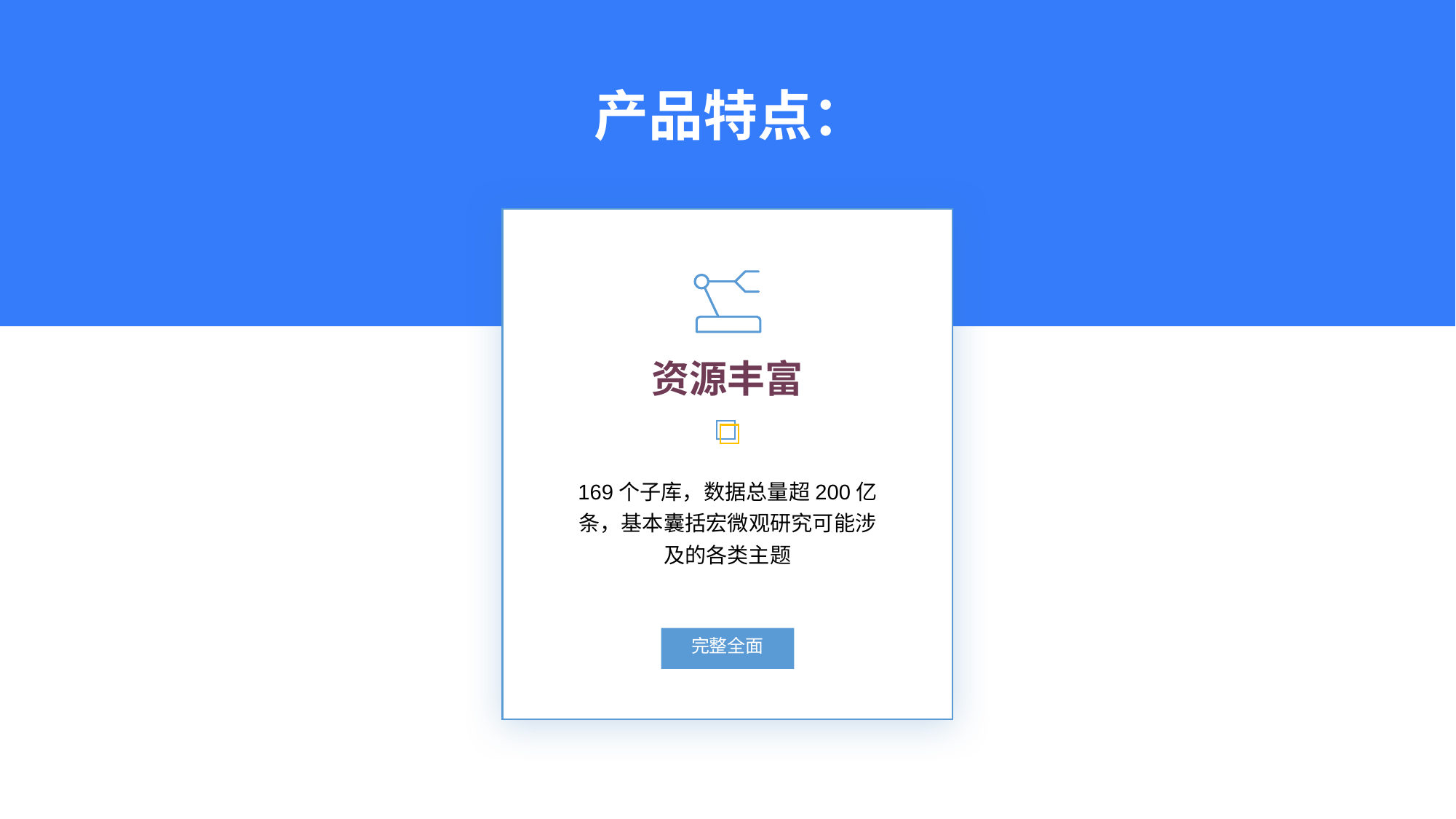

产品特点：

资源丰富

169个子库，数据总量超200亿条，基本囊括宏微观研究可能涉及的各类主题

完整全面